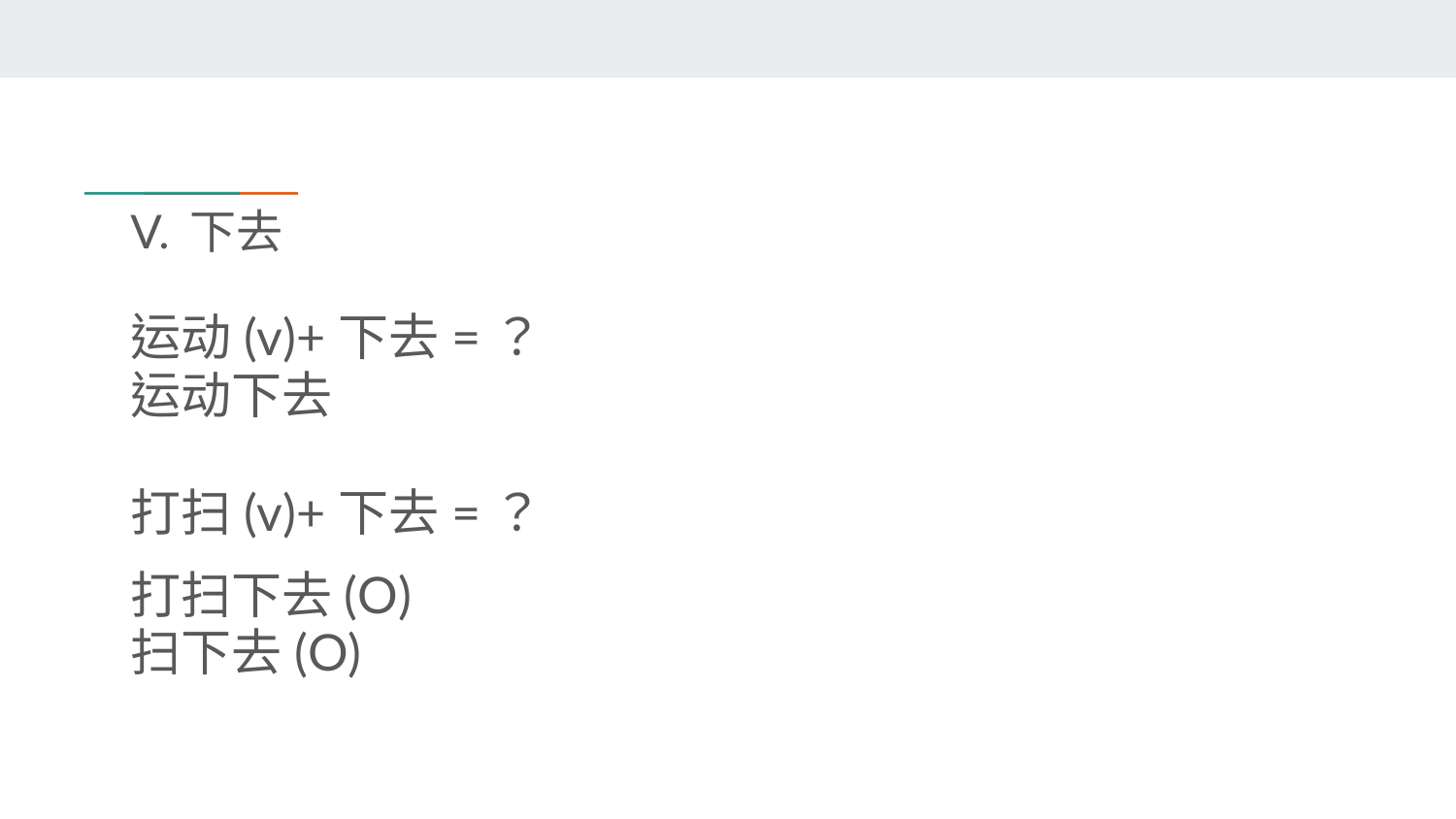

# V. 下去

运动(v)+下去=？
运动下去
打扫(v)+下去=？
打扫下去(O)
扫下去(O)